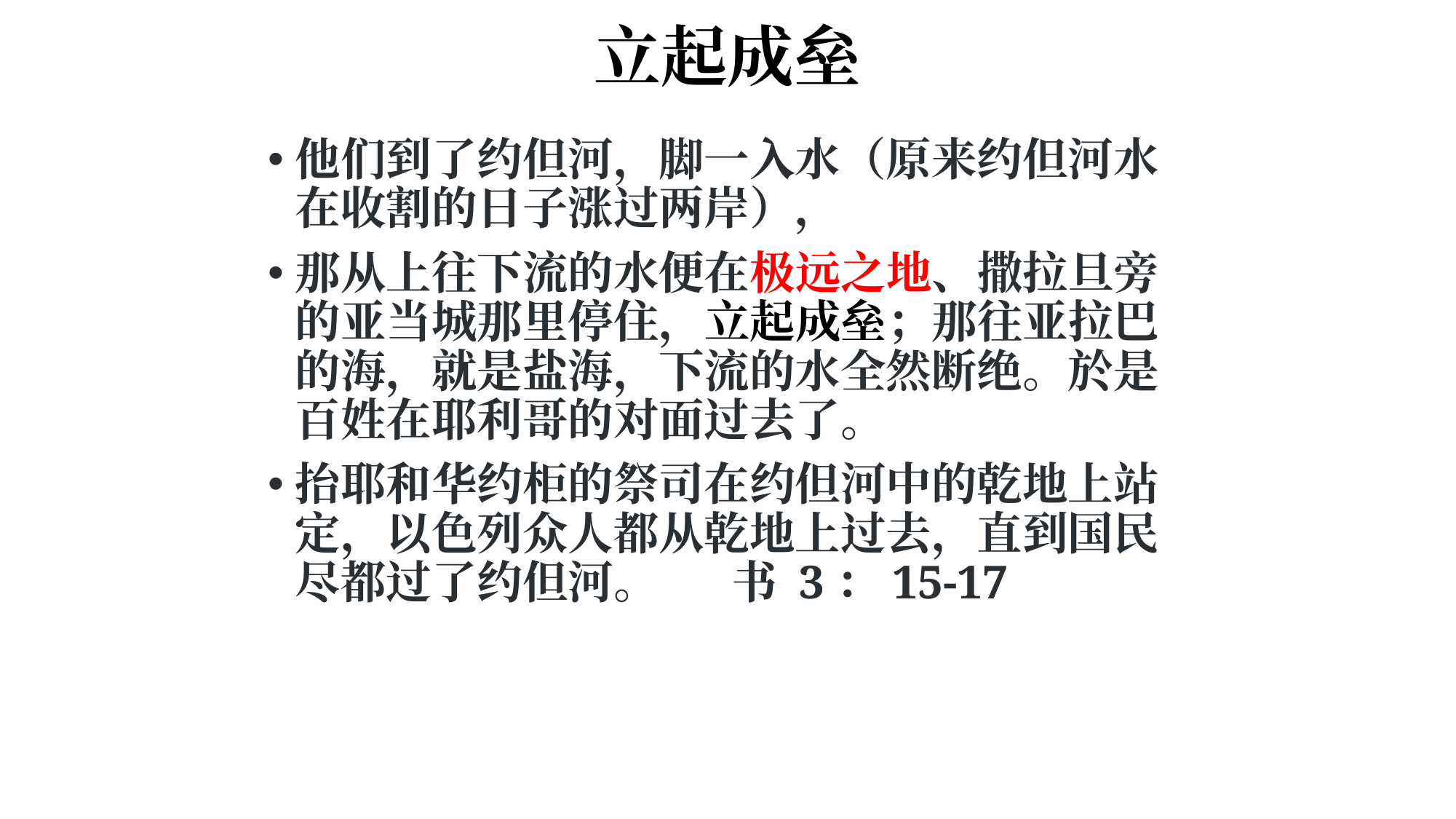

# 立起成垒
他们到了约但河，脚一入水（原来约但河水在收割的日子涨过两岸），
那从上往下流的水便在极远之地、撒拉旦旁的亚当城那里停住，立起成垒；那往亚拉巴的海，就是盐海，下流的水全然断绝。於是百姓在耶利哥的对面过去了。
抬耶和华约柜的祭司在约但河中的乾地上站定，以色列众人都从乾地上过去，直到国民尽都过了约但河。 	书 3：15-17